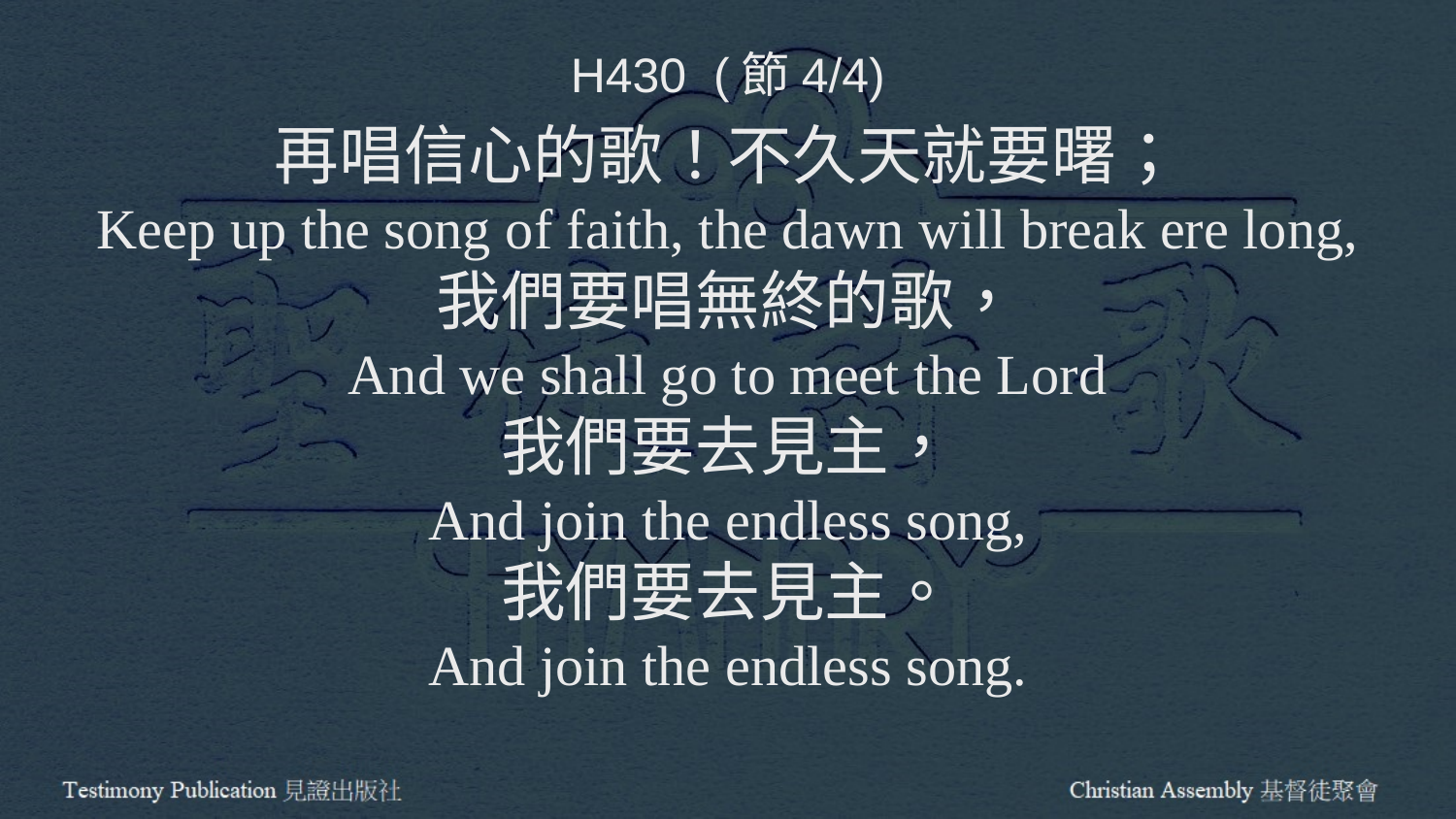

H430  (節4/4)
再唱信心的歌！不久天就要曙；
Keep up the song of faith, the dawn will break ere long,
我們要唱無終的歌，
And we shall go to meet the Lord
我們要去見主，
And join the endless song,
我們要去見主。
And join the endless song.